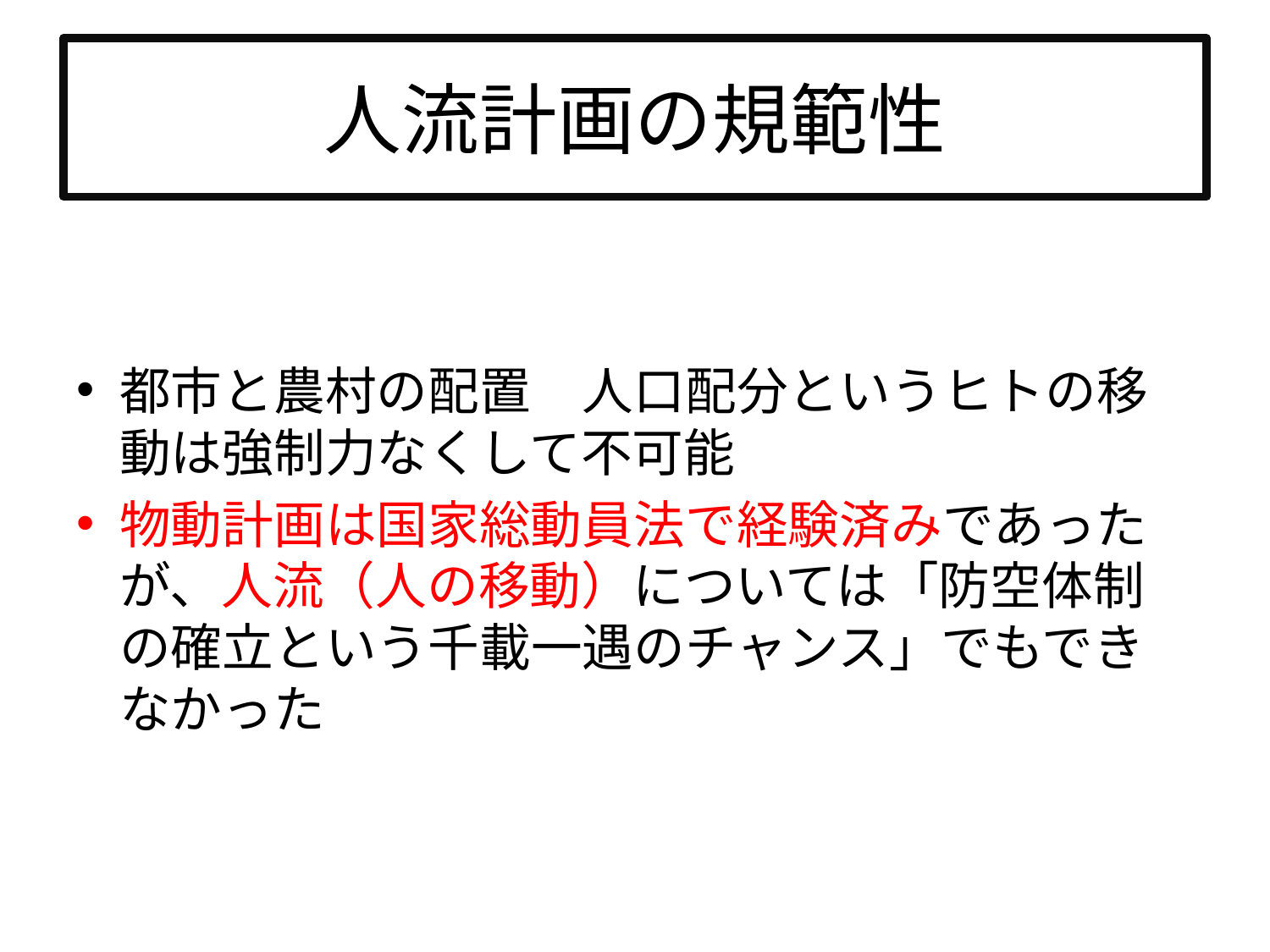

# 人流計画の規範性
都市と農村の配置　人口配分というヒトの移動は強制力なくして不可能
物動計画は国家総動員法で経験済みであったが、人流（人の移動）については「防空体制の確立という千載一遇のチャンス」でもできなかった